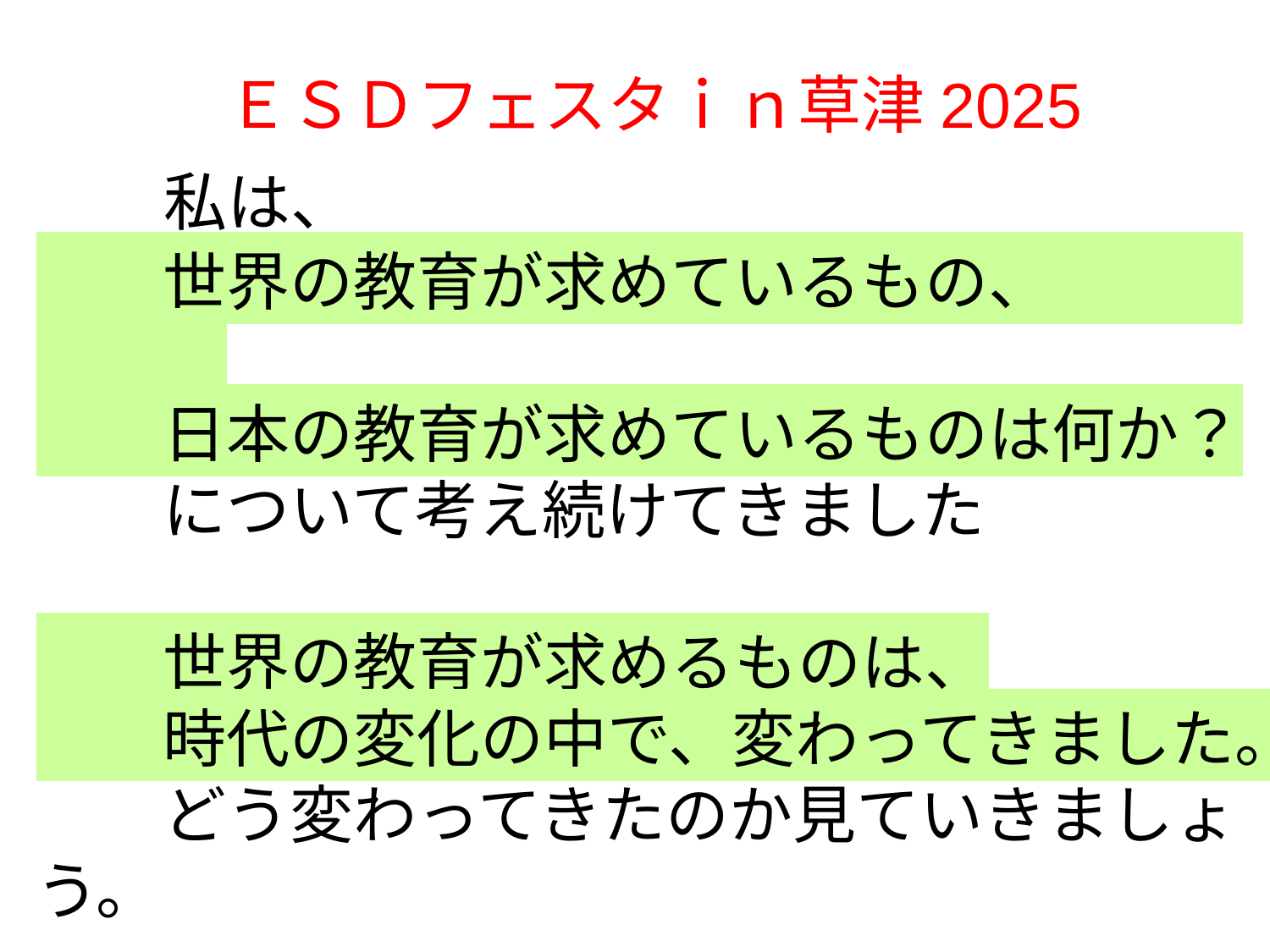

ＥＳＤフェスタｉｎ草津2025

　　世界の教育が求めているもの、　　、
　　日本の教育が求めているものは何か？
　　について考え続けてきました

　　世界の教育が求めるものは、
　　時代の変化の中で、変わってきました。
　　どう変わってきたのか見ていきましょう。

私は、